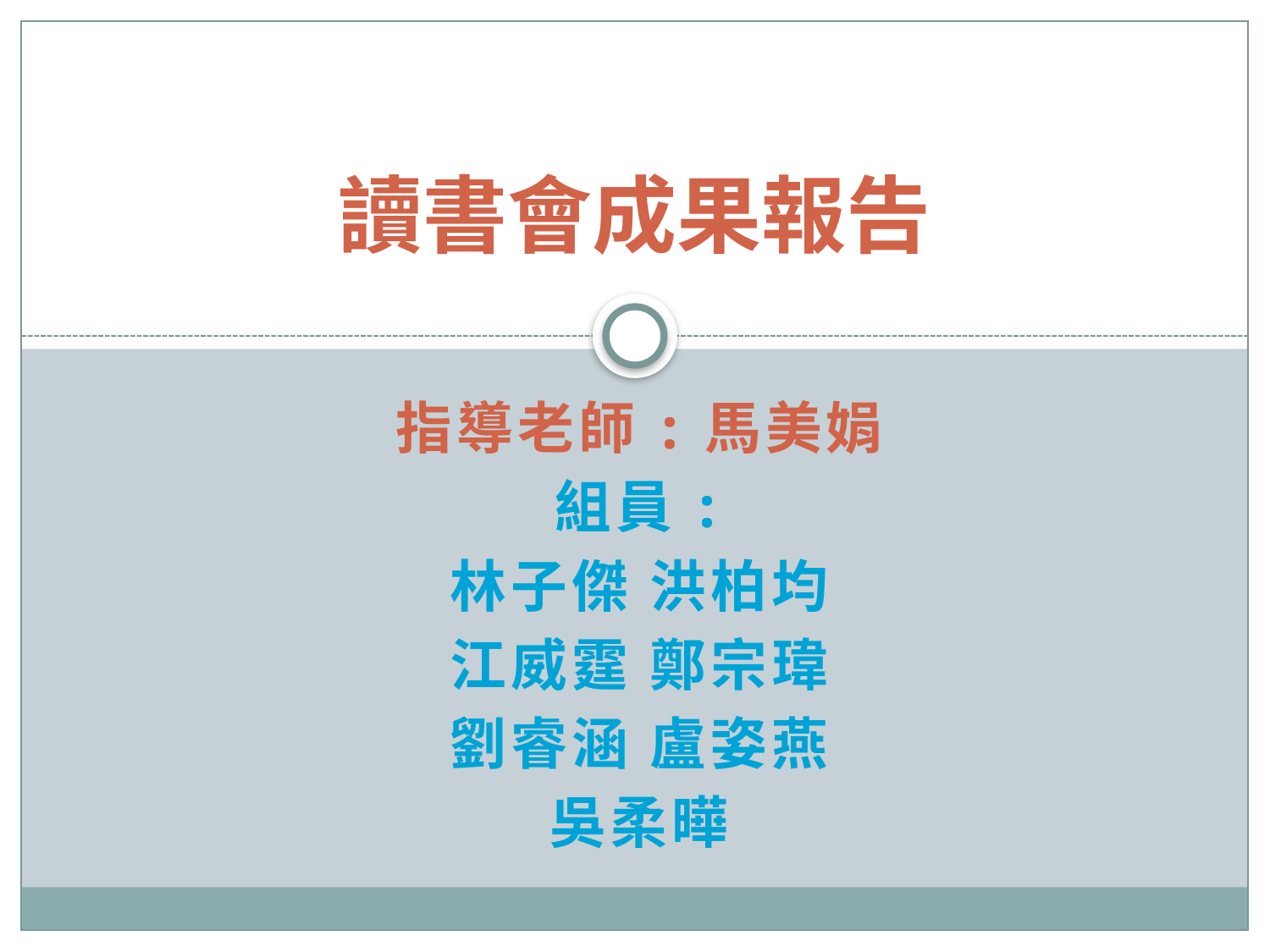

# 讀書會成果報告
指導老師:馬美娟
組員:
林子傑 洪柏均
江威霆 鄭宗瑋
劉睿涵 盧姿燕
吳柔曄